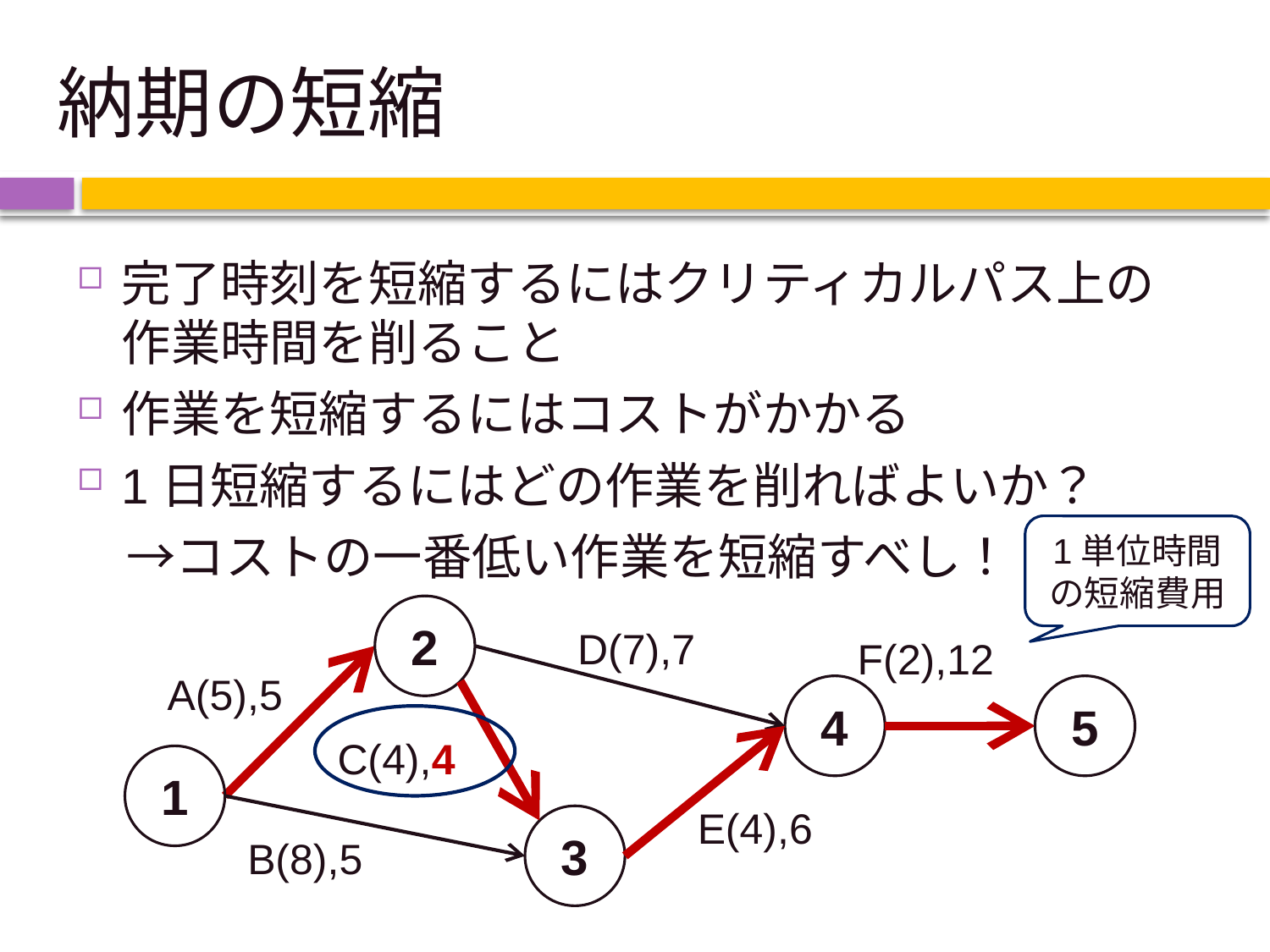

# 納期の短縮
完了時刻を短縮するにはクリティカルパス上の作業時間を削ること
作業を短縮するにはコストがかかる
1日短縮するにはどの作業を削ればよいか？
　→コストの一番低い作業を短縮すべし！
1単位時間の短縮費用
2
D(7),7
F(2),12
A(5),5
4
5

C(4),4
1
E(4),6
3
B(8),5